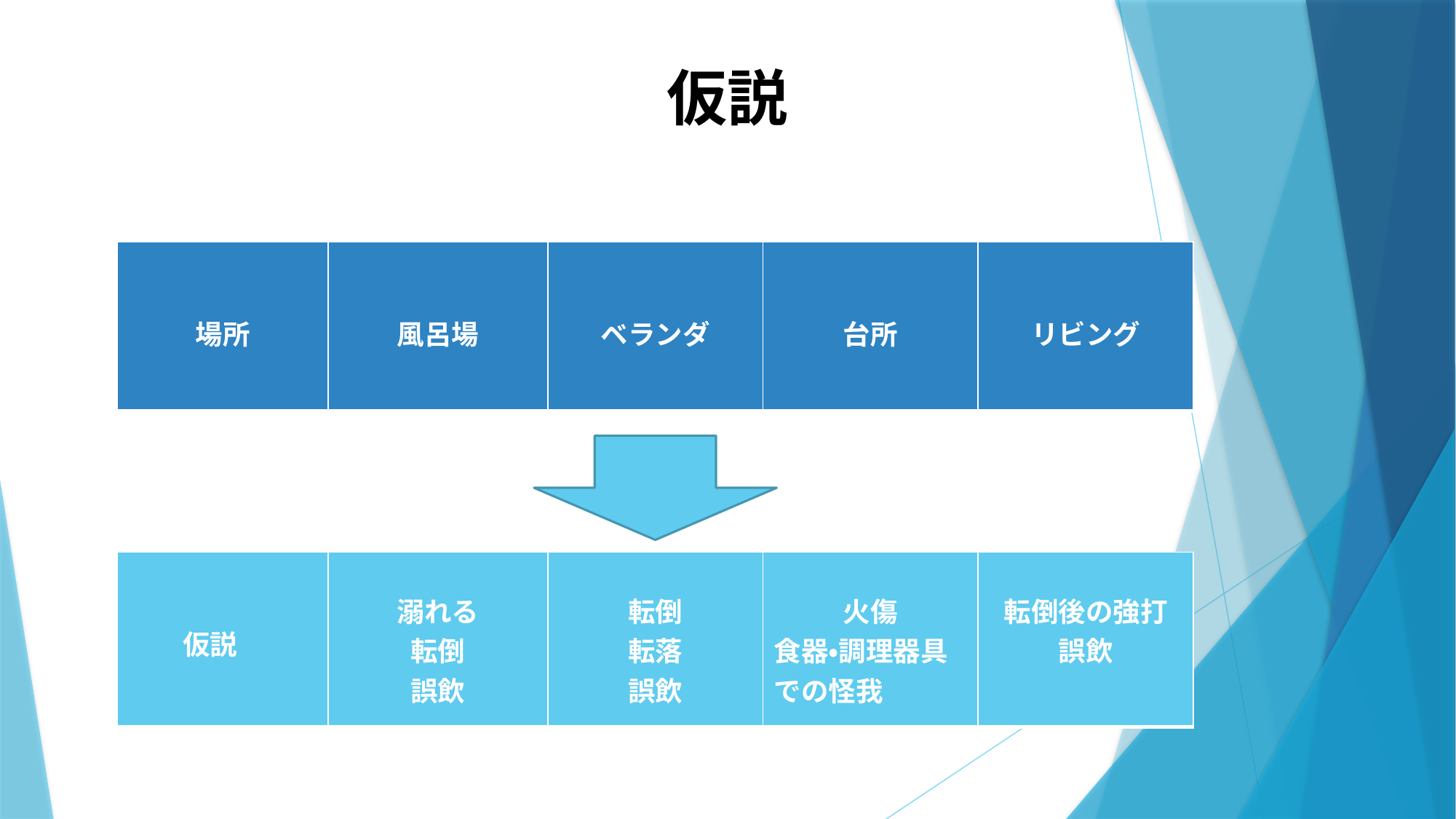

仮説
| 場所 | 風呂場 | ベランダ | 台所 | リビング |
| --- | --- | --- | --- | --- |

| 仮説 | 溺れる 転倒 誤飲 | 転倒 転落 誤飲 | 火傷 食器・調理器具での怪我 | 転倒後の強打 誤飲 |
| --- | --- | --- | --- | --- |